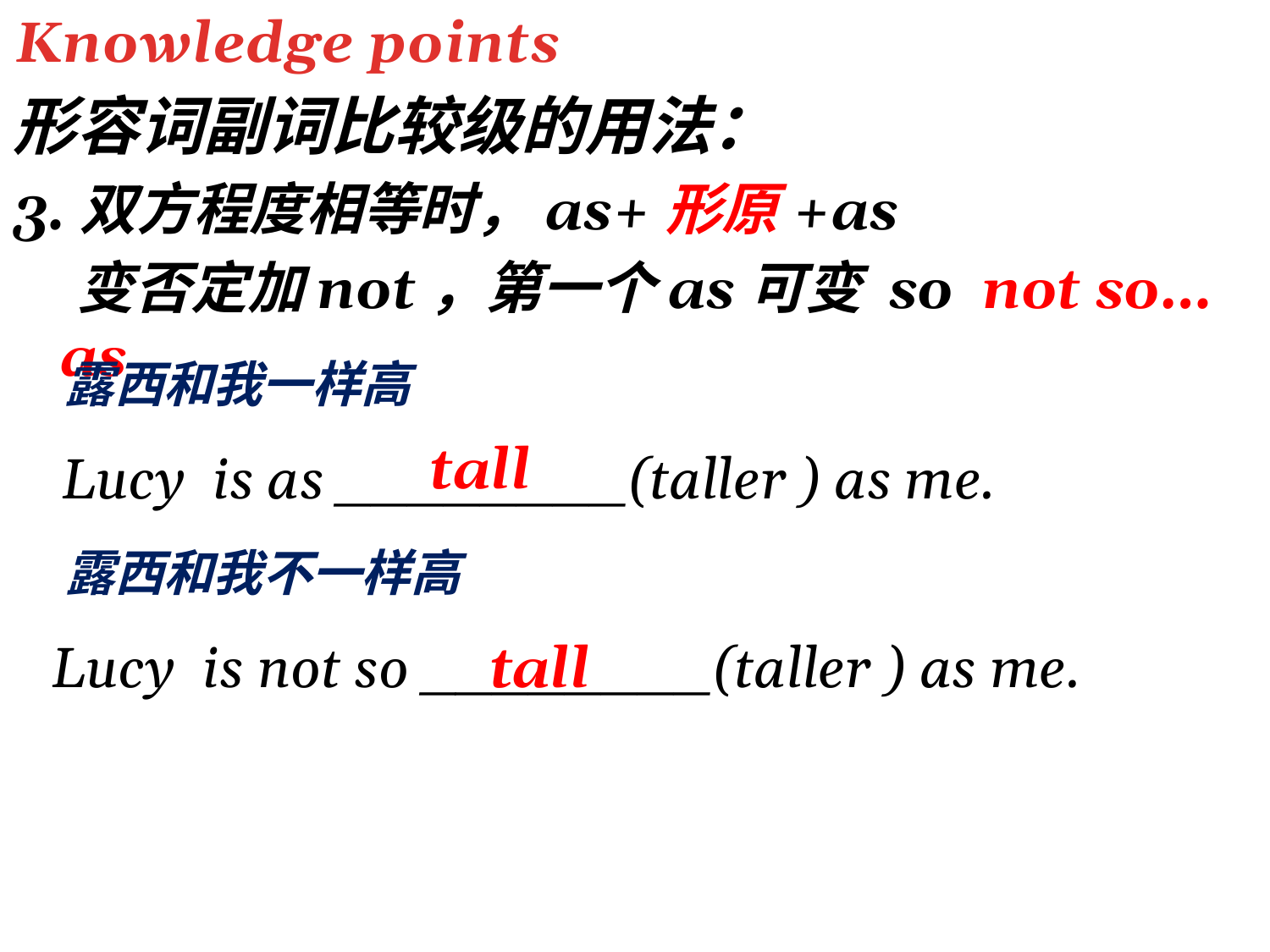

Knowledge points
形容词副词比较级的用法：
3.双方程度相等时，as+形原+as
    变否定加not，第一个as可变 so  not so…as

露西和我一样高
tall
Lucy  is as ________(taller ) as me.
露西和我不一样高
Lucy  is not so ________(taller ) as me.
tall